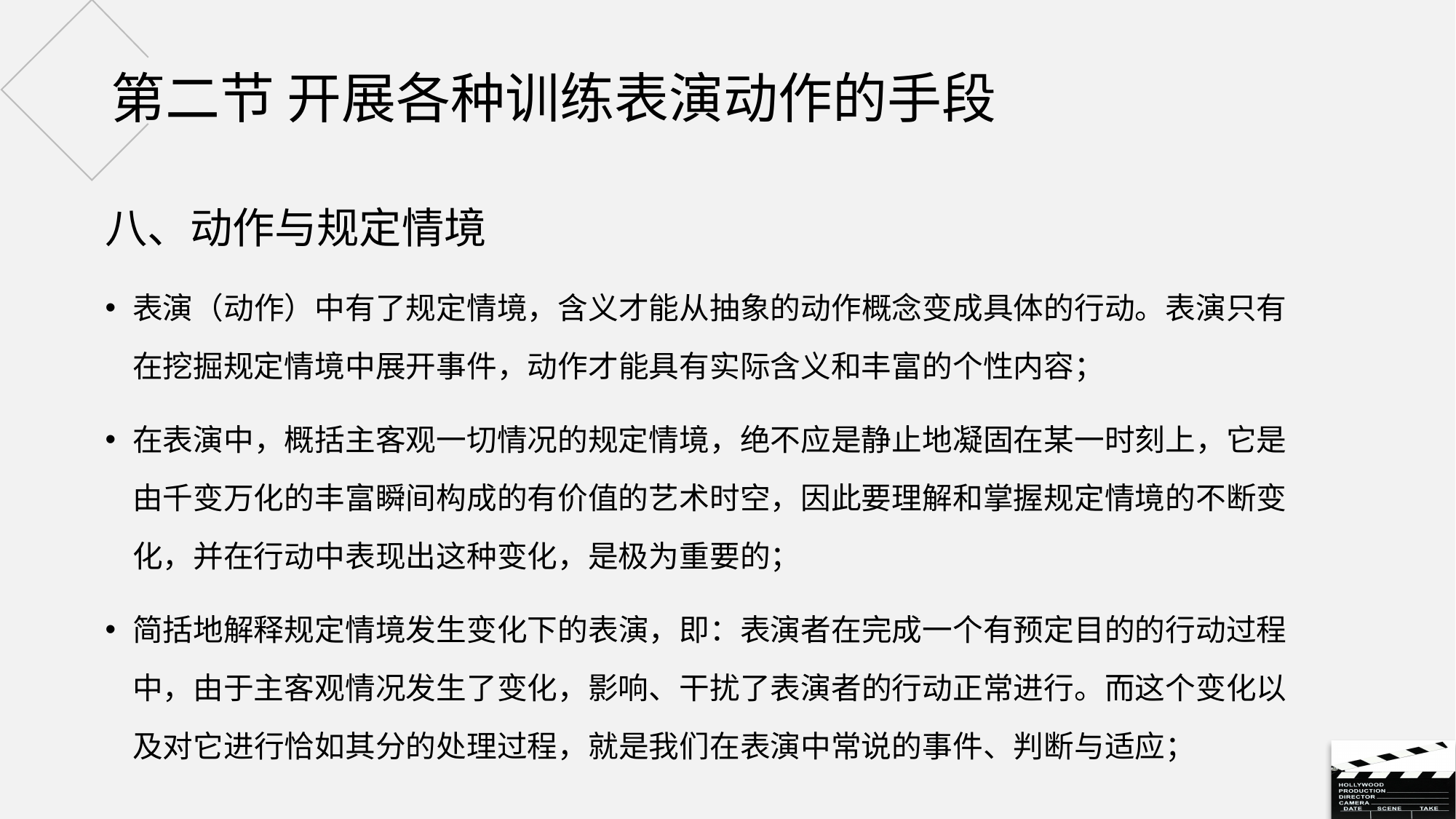

# 第二节 开展各种训练表演动作的手段
八、动作与规定情境
表演（动作）中有了规定情境，含义才能从抽象的动作概念变成具体的行动。表演只有在挖掘规定情境中展开事件，动作才能具有实际含义和丰富的个性内容；
在表演中，概括主客观一切情况的规定情境，绝不应是静止地凝固在某一时刻上，它是由千变万化的丰富瞬间构成的有价值的艺术时空，因此要理解和掌握规定情境的不断变化，并在行动中表现出这种变化，是极为重要的；
简括地解释规定情境发生变化下的表演，即：表演者在完成一个有预定目的的行动过程中，由于主客观情况发生了变化，影响、干扰了表演者的行动正常进行。而这个变化以及对它进行恰如其分的处理过程，就是我们在表演中常说的事件、判断与适应；